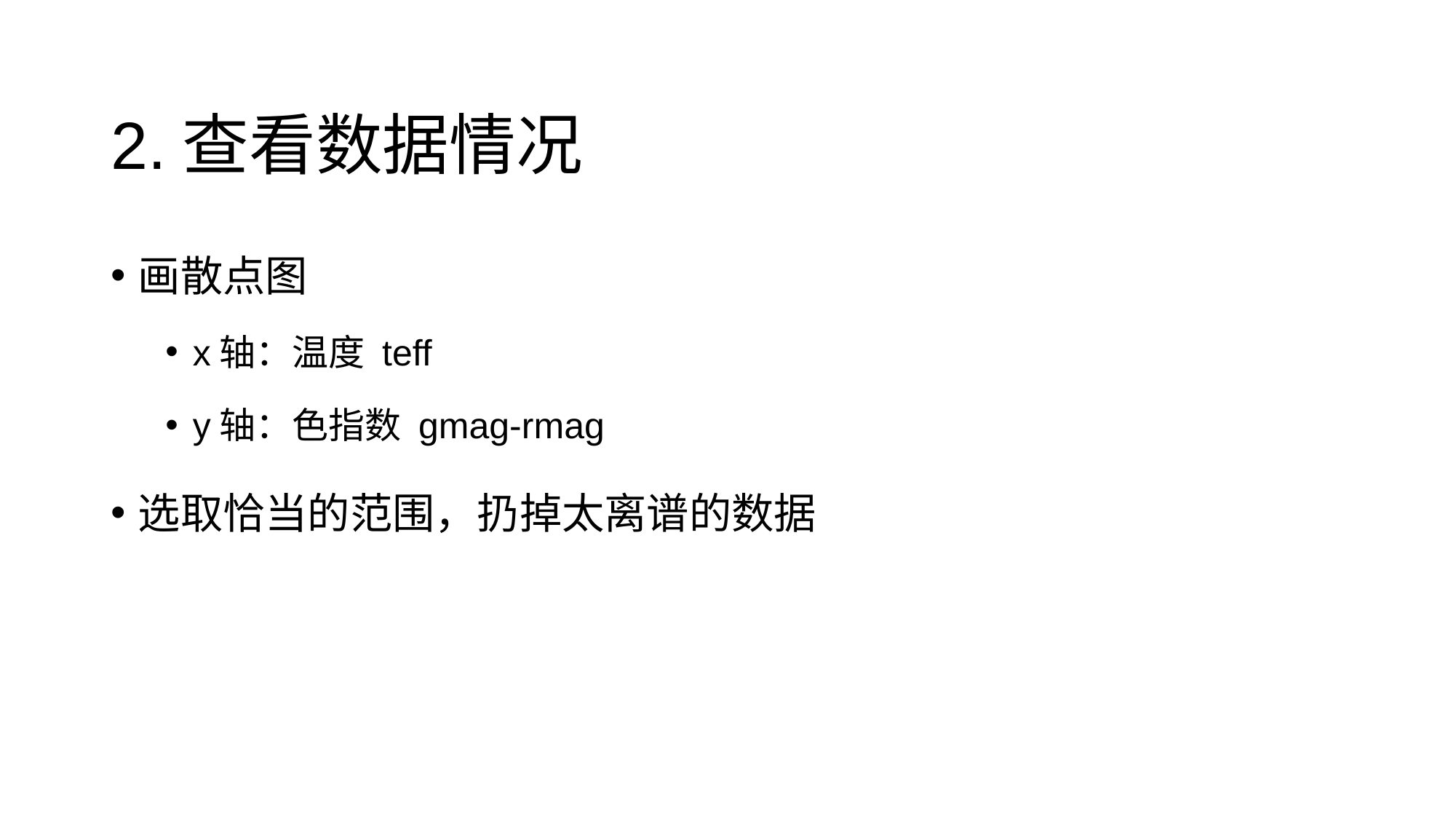

# 2.查看数据情况
画散点图
x轴：温度 teff
y轴：色指数 gmag-rmag
选取恰当的范围，扔掉太离谱的数据